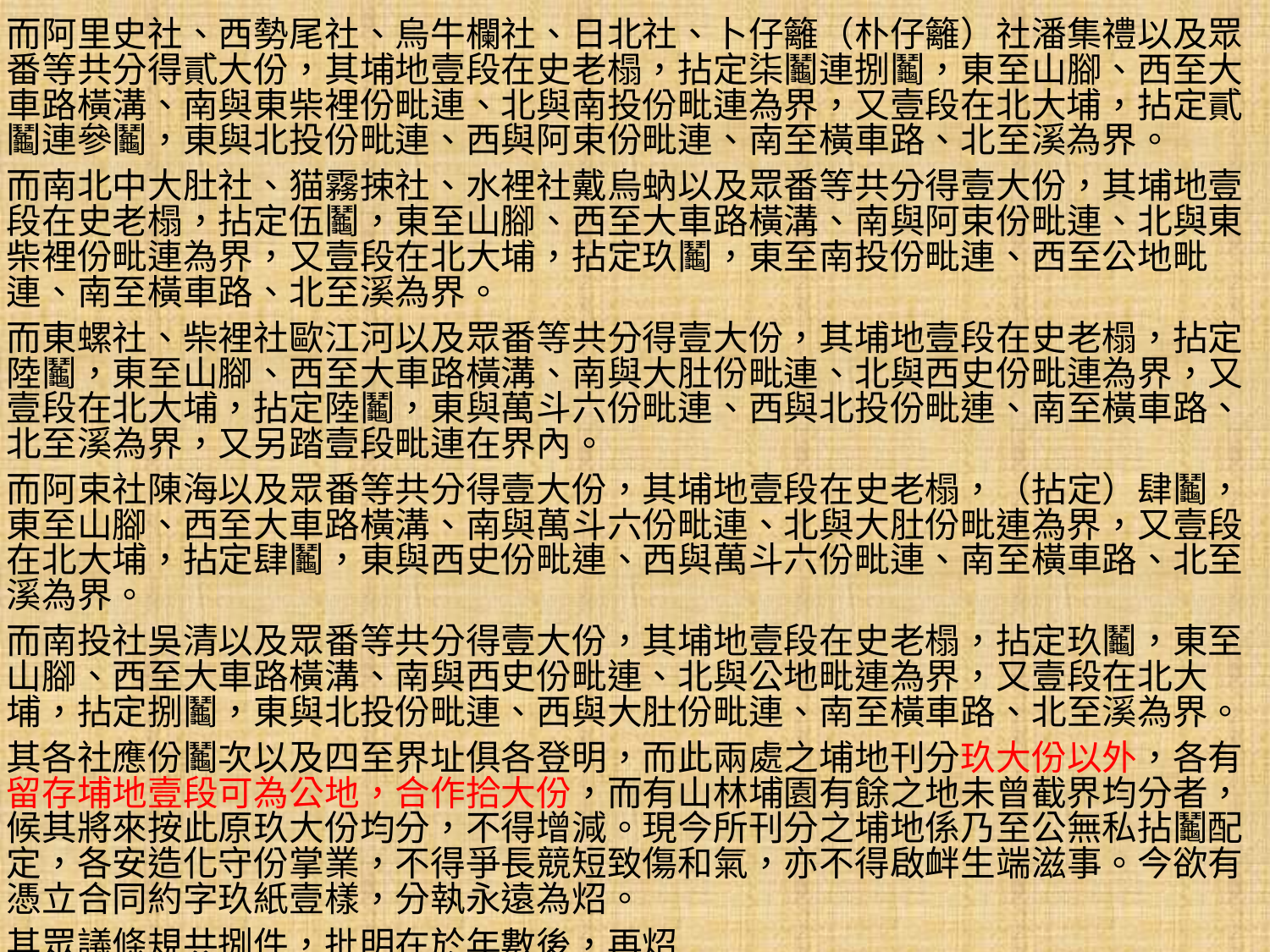

而阿里史社、西勢尾社、烏牛欄社、日北社、卜仔籬（朴仔籬）社潘集禮以及眾番等共分得貳大份，其埔地壹段在史老榻，拈定柒鬮連捌鬮，東至山腳、西至大車路橫溝、南與東柴裡份毗連、北與南投份毗連為界，又壹段在北大埔，拈定貳鬮連參鬮，東與北投份毗連、西與阿束份毗連、南至橫車路、北至溪為界。
而南北中大肚社、猫霧捒社、水裡社戴烏蚋以及眾番等共分得壹大份，其埔地壹段在史老榻，拈定伍鬮，東至山腳、西至大車路橫溝、南與阿束份毗連、北與東柴裡份毗連為界，又壹段在北大埔，拈定玖鬮，東至南投份毗連、西至公地毗連、南至橫車路、北至溪為界。
而東螺社、柴裡社歐江河以及眾番等共分得壹大份，其埔地壹段在史老榻，拈定陸鬮，東至山腳、西至大車路橫溝、南與大肚份毗連、北與西史份毗連為界，又壹段在北大埔，拈定陸鬮，東與萬斗六份毗連、西與北投份毗連、南至橫車路、北至溪為界，又另踏壹段毗連在界內。
而阿束社陳海以及眾番等共分得壹大份，其埔地壹段在史老榻，（拈定）肆鬮，東至山腳、西至大車路橫溝、南與萬斗六份毗連、北與大肚份毗連為界，又壹段在北大埔，拈定肆鬮，東與西史份毗連、西與萬斗六份毗連、南至橫車路、北至溪為界。
而南投社吳清以及眾番等共分得壹大份，其埔地壹段在史老榻，拈定玖鬮，東至山腳、西至大車路橫溝、南與西史份毗連、北與公地毗連為界，又壹段在北大埔，拈定捌鬮，東與北投份毗連、西與大肚份毗連、南至橫車路、北至溪為界。
其各社應份鬮次以及四至界址俱各登明，而此兩處之埔地刊分玖大份以外，各有留存埔地壹段可為公地，合作拾大份，而有山林埔園有餘之地未曾截界均分者，候其將來按此原玖大份均分，不得增減。現今所刊分之埔地係乃至公無私拈鬮配定，各安造化守份掌業，不得爭長競短致傷和氣，亦不得啟衅生端滋事。今欲有憑立合同約字玖紙壹樣，分執永遠為炤。
其眾議條規共捌件，批明在於年數後，再炤